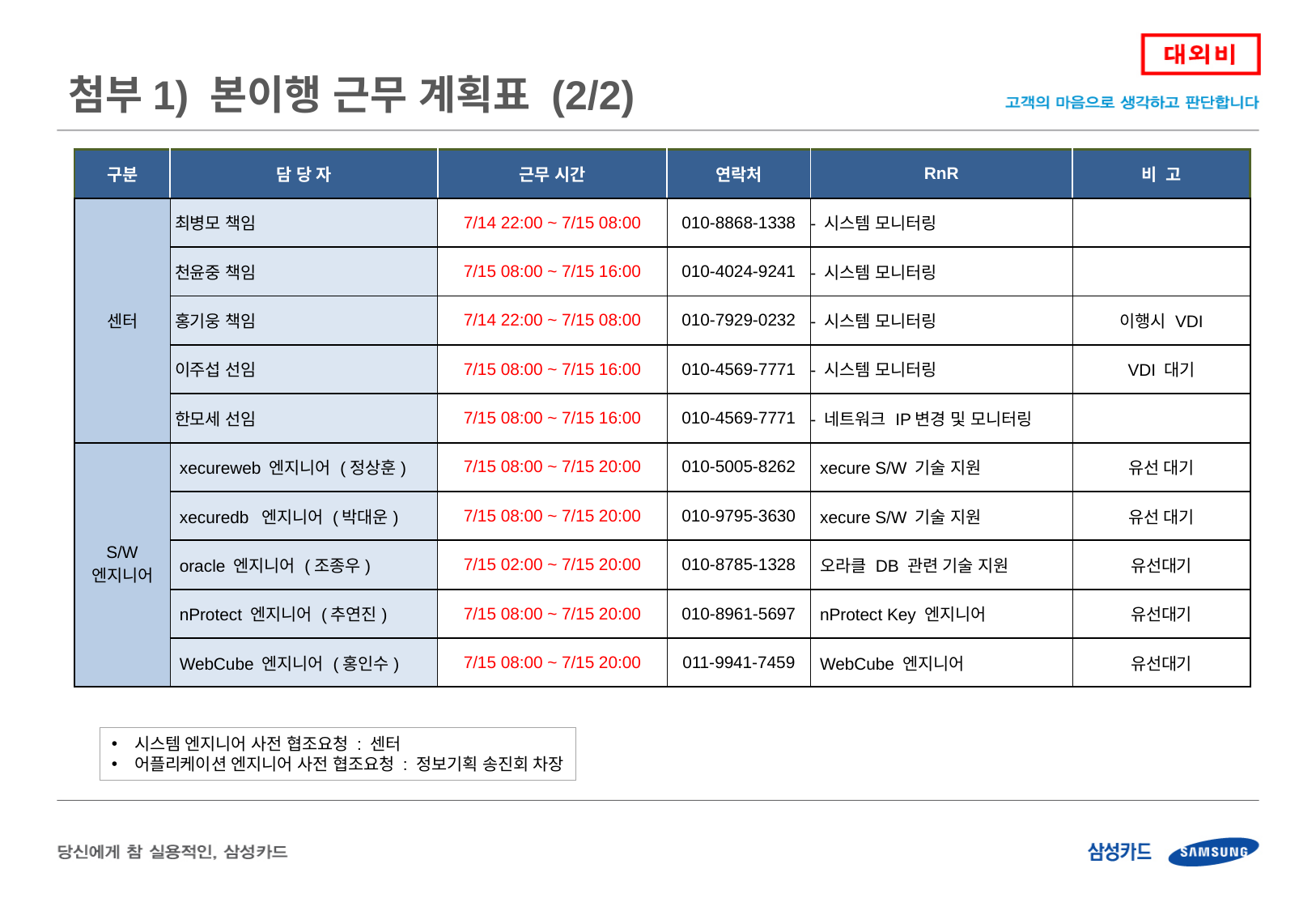

첨부1) 본이행 근무 계획표 (2/2)
| 구분 | 담 당 자 | 근무 시간 | 연락처 | RnR | 비 고 |
| --- | --- | --- | --- | --- | --- |
| 센터 | 최병모 책임 | 7/14 22:00 ~ 7/15 08:00 | 010-8868-1338 | - 시스템 모니터링 |  |
|  | 천윤중 책임 | 7/15 08:00 ~ 7/15 16:00 | 010-4024-9241 | - 시스템 모니터링 |  |
|  | 홍기웅 책임 | 7/14 22:00 ~ 7/15 08:00 | 010-7929-0232 | - 시스템 모니터링 | 이행시 VDI |
|  | 이주섭 선임 | 7/15 08:00 ~ 7/15 16:00 | 010-4569-7771 | - 시스템 모니터링 | VDI 대기 |
|  | 한모세 선임 | 7/15 08:00 ~ 7/15 16:00 | 010-4569-7771 | - 네트워크 IP변경 및 모니터링 |  |
| S/W 엔지니어 | xecureweb 엔지니어 (정상훈) | 7/15 08:00 ~ 7/15 20:00 | 010-5005-8262 | xecure S/W 기술 지원 | 유선 대기 |
|  | xecuredb 엔지니어 (박대운) | 7/15 08:00 ~ 7/15 20:00 | 010-9795-3630 | xecure S/W 기술 지원 | 유선 대기 |
|  | oracle 엔지니어 (조종우) | 7/15 02:00 ~ 7/15 20:00 | 010-8785-1328 | 오라클 DB 관련 기술 지원 | 유선대기 |
|  | nProtect 엔지니어 (추연진) | 7/15 08:00 ~ 7/15 20:00 | 010-8961-5697 | nProtect Key 엔지니어 | 유선대기 |
|  | WebCube 엔지니어 (홍인수) | 7/15 08:00 ~ 7/15 20:00 | 011-9941-7459 | WebCube 엔지니어 | 유선대기 |
시스템 엔지니어 사전 협조요청 : 센터
어플리케이션 엔지니어 사전 협조요청 : 정보기획 송진회 차장